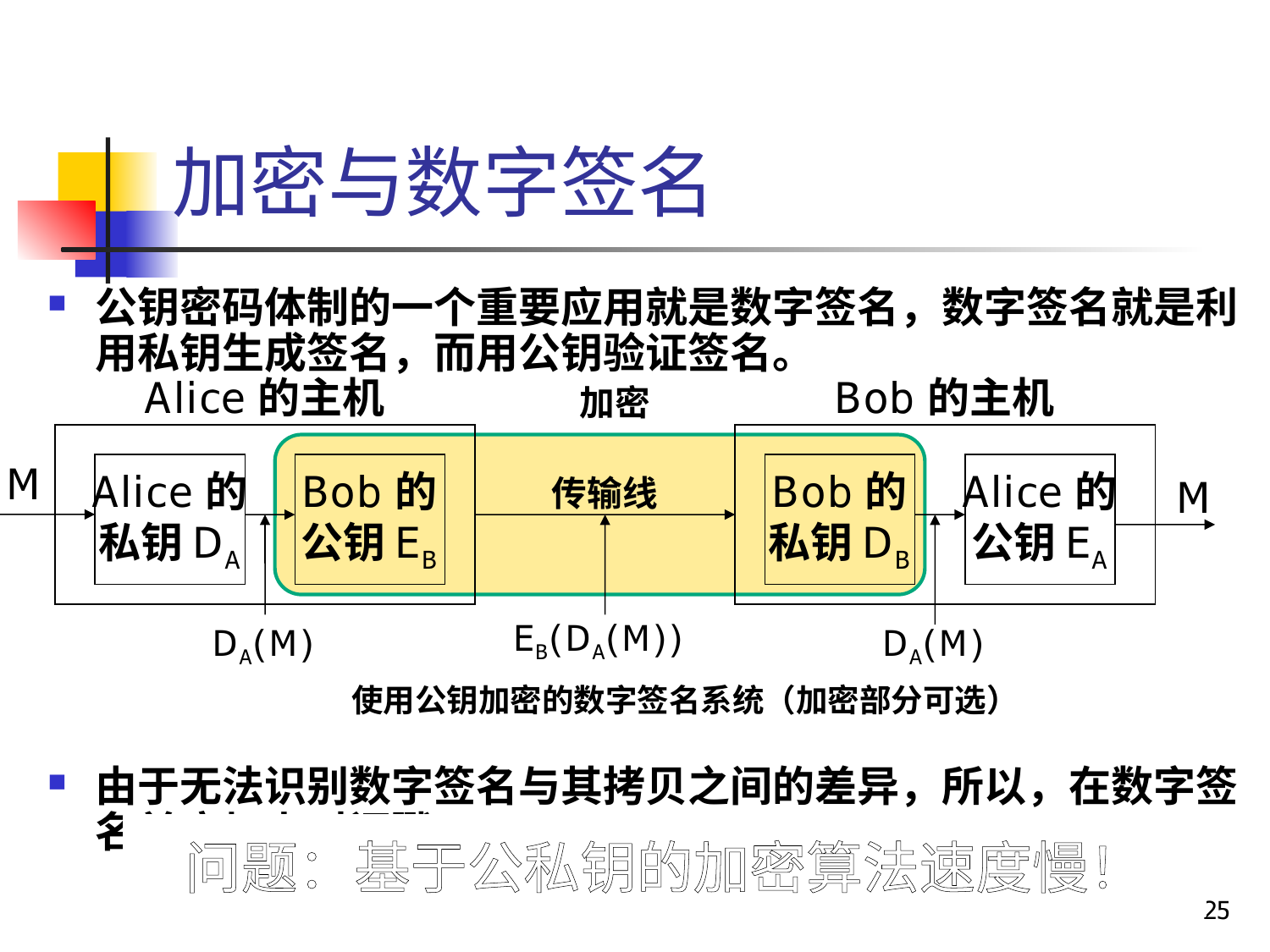

加密与数字签名
公钥密码体制的一个重要应用就是数字签名，数字签名就是利用私钥生成签名，而用公钥验证签名。

由于无法识别数字签名与其拷贝之间的差异，所以，在数字签名前应加上时间戳
Alice的主机
Bob的主机
加密

M
Bob的
公钥EB
Alice的
公钥EA
Alice的
私钥DA
Bob的
私钥DB
M
传输线

EB(DA(M))
DA(M)
DA(M)
使用公钥加密的数字签名系统（加密部分可选）
问题：基于公私钥的加密算法速度慢！
25